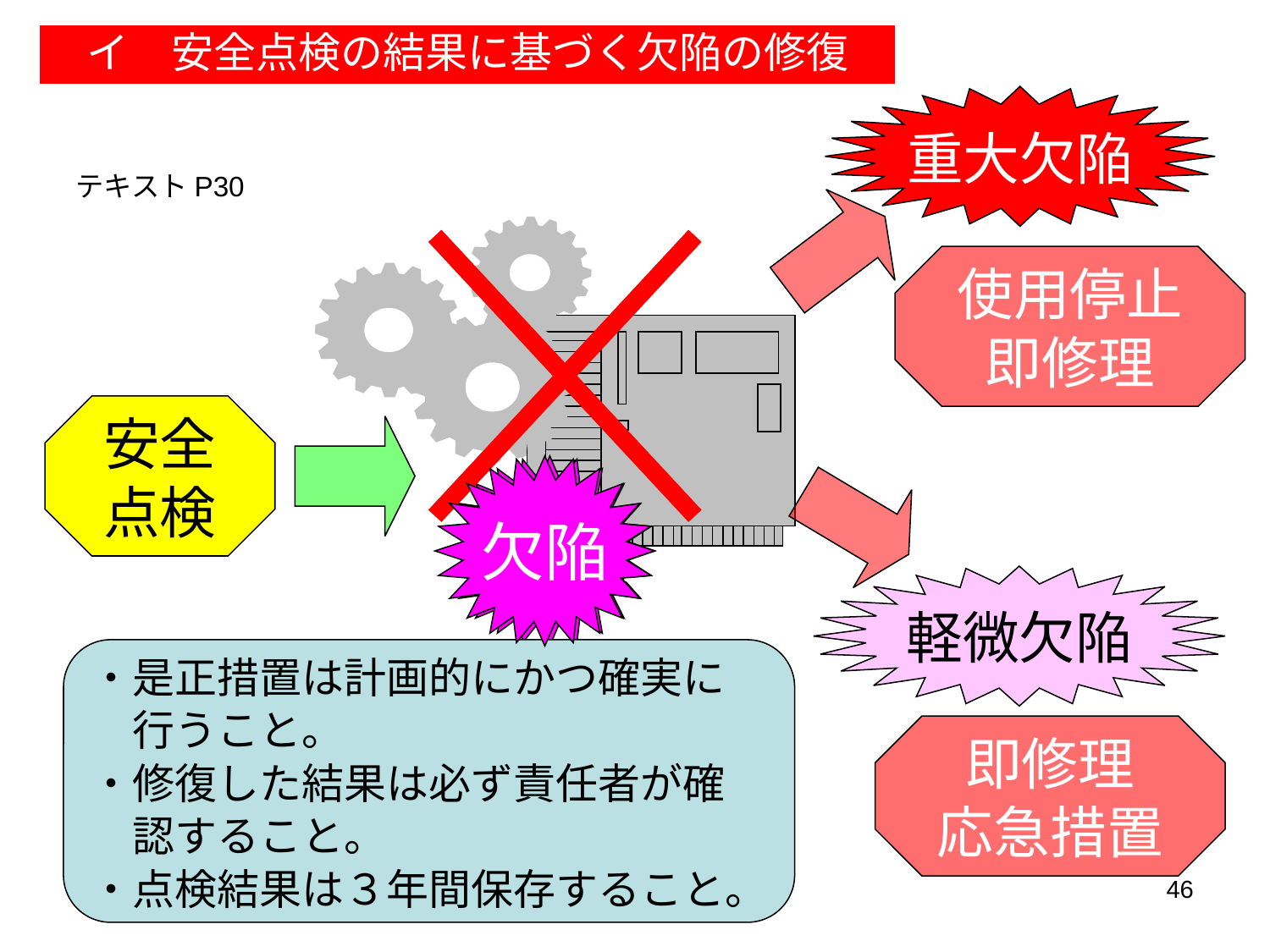

イ　安全点検の結果に基づく欠陥の修復
重大欠陥

使用停止
即修理
テキストP30

欠陥
安全
点検

欠陥

軽微欠陥
即修理
応急措置
・是正措置は計画的にかつ確実に
　行うこと。
・修復した結果は必ず責任者が確
　認すること。
・点検結果は３年間保存すること。
46